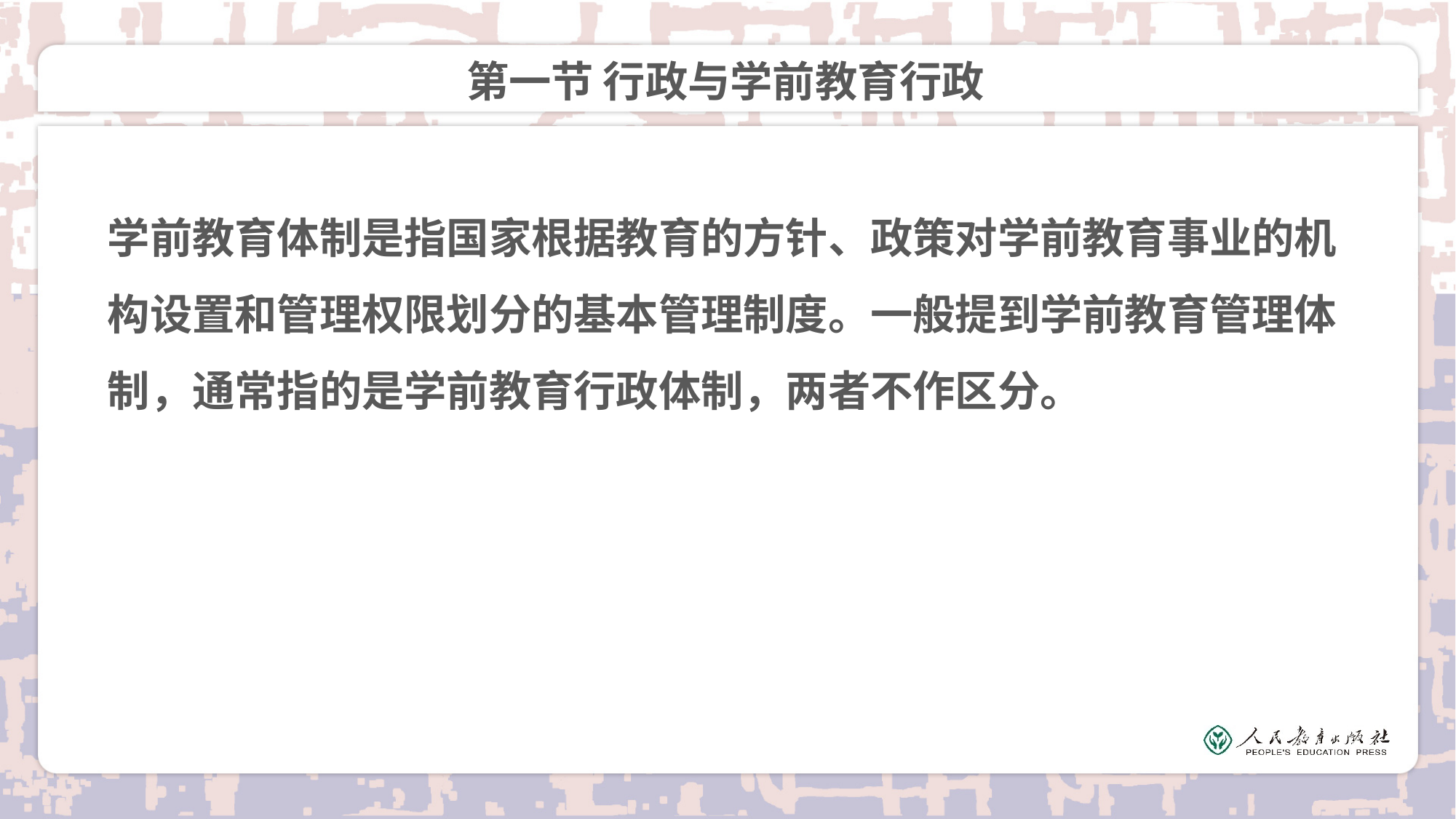

# 第一节 行政与学前教育行政
学前教育体制是指国家根据教育的方针、政策对学前教育事业的机构设置和管理权限划分的基本管理制度。一般提到学前教育管理体制，通常指的是学前教育行政体制，两者不作区分。